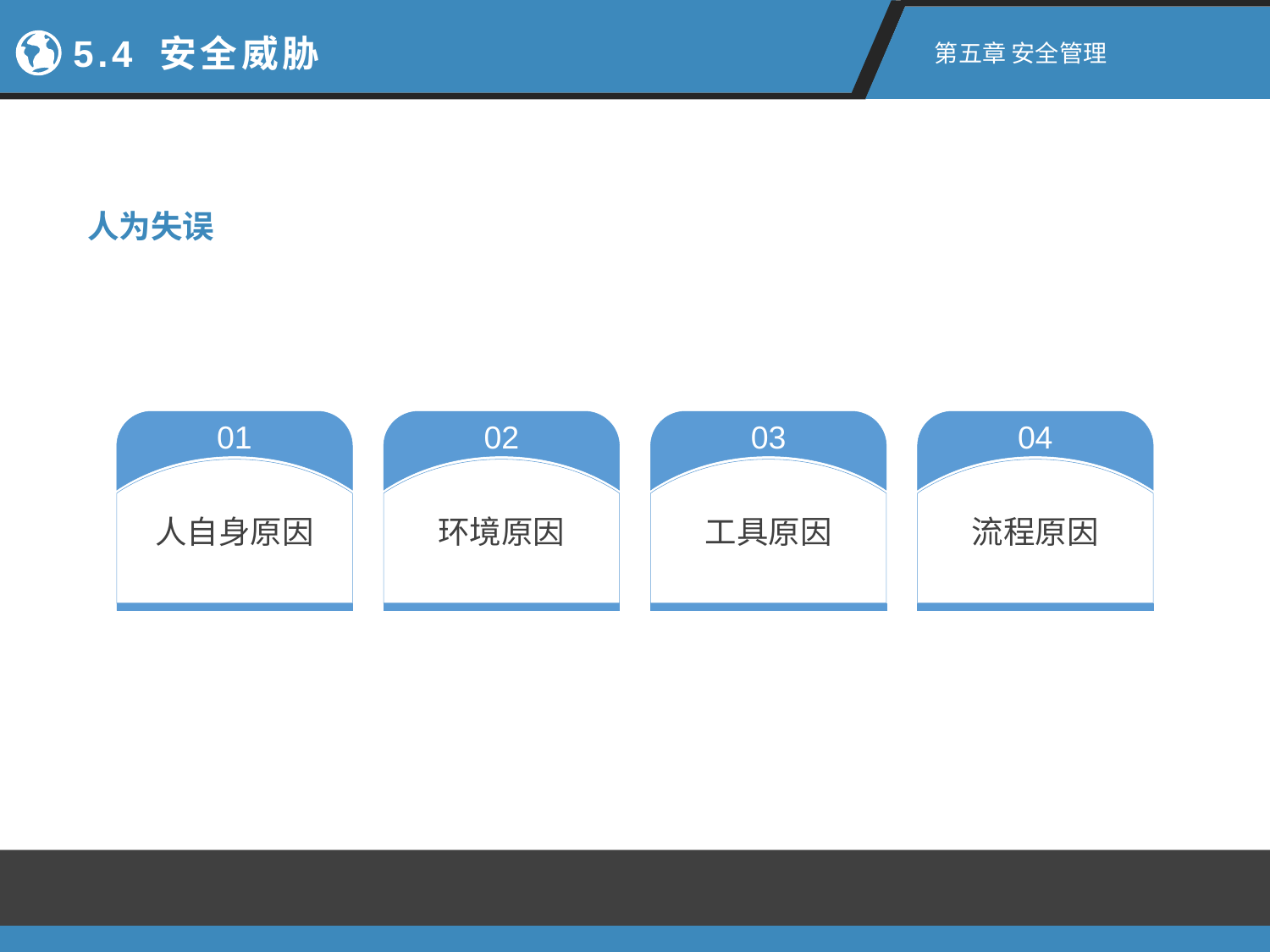

5.4 安全威胁

第五章 安全管理
人为失误
01
人自身原因

02
环境原因

03
工具原因

04
流程原因